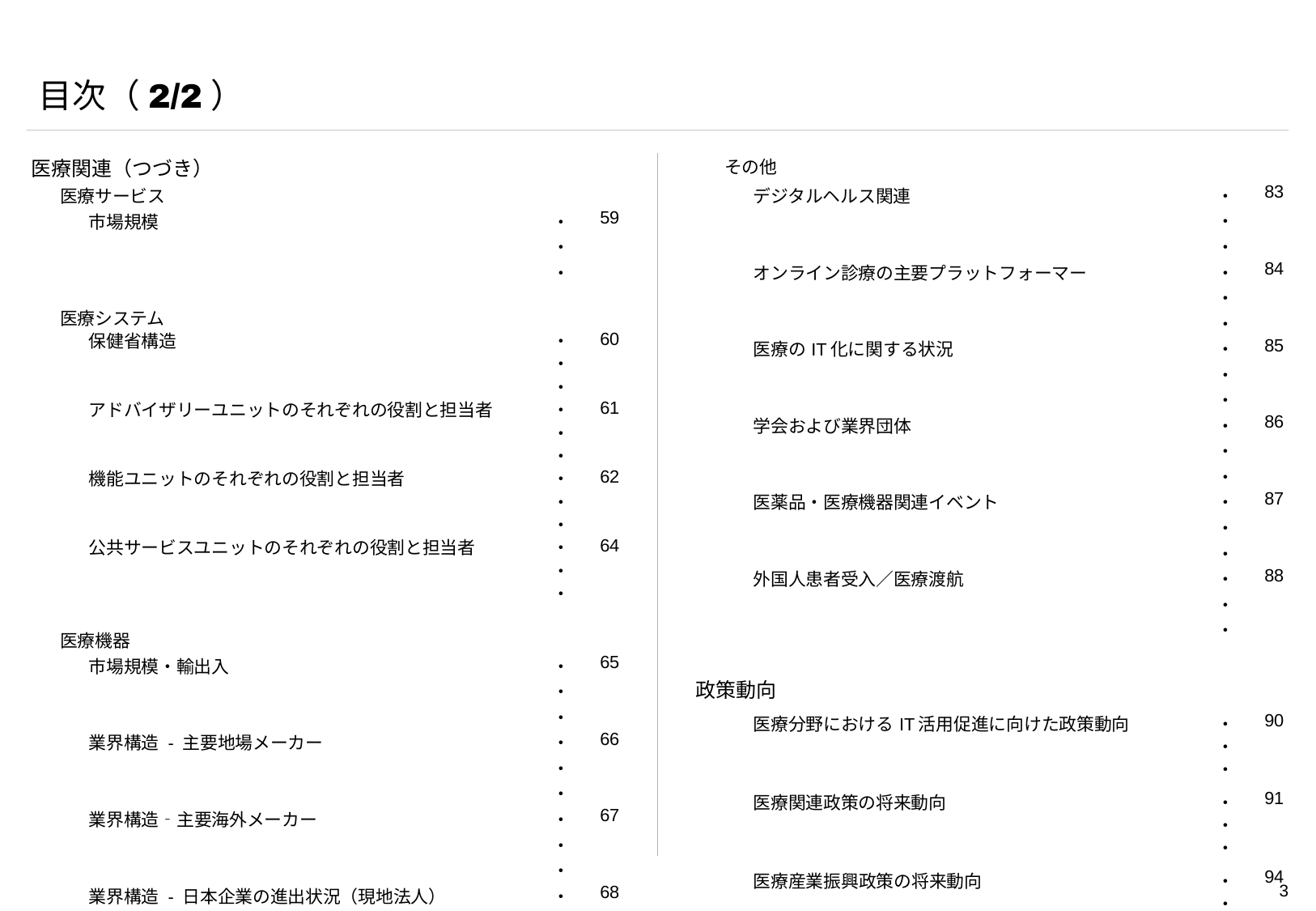

目次（2/2）
| 医療関連（つづき） |  |  |  |  |
| --- | --- | --- | --- | --- |
|  | 医療サービス |  |  |  |
|  |  | 市場規模 | ・・・ | 59 |
|  |  |  |  |  |
|  | 医療システム |  |  |  |
|  |  | 保健省構造 | ・・・ | 60 |
|  |  | アドバイザリーユニットのそれぞれの役割と担当者 | ・・・ | 61 |
|  |  | 機能ユニットのそれぞれの役割と担当者 | ・・・ | 62 |
|  |  | 公共サービスユニットのそれぞれの役割と担当者 | ・・・ | 64 |
|  |  |  |  |  |
|  | 医療機器 |  |  |  |
|  |  | 市場規模・輸出入 | ・・・ | 65 |
|  |  | 業界構造 - 主要地場メーカー | ・・・ | 66 |
|  |  | 業界構造‐主要海外メーカー | ・・・ | 67 |
|  |  | 業界構造 - 日本企業の進出状況（現地法人） | ・・・ | 68 |
|  |  | 業界構造 - 流通 | ・・・ | 71 |
|  |  | 業界構造 – 中古医療機器 | ・・・ | 72 |
|  |  |  |  |  |
|  | 医薬品 |  |  |  |
|  |  | 市場規模・輸出入額 | ・・・ | 73 |
|  |  | 業界構造 - 主要地場メーカー | ・・・ | 74 |
|  |  | 業界構造 - 主要海外メーカー | ・・・ | 76 |
|  |  | 業界構造 - 日本企業の進出状況（現地法人） | ・・・ | 77 |
|  |  | 業界構造 - 流通 | ・・・ | 78 |
|  |  |  |  |  |
|  | 介護 |  |  |  |
|  |  | 市場規模 | ・・・ | 79 |
|  |  | 業界構造 – 日本企業の進出状況 | ・・・ | 80 |
|  |  |  |  |  |
|  | 歯科 |  |  |  |
|  |  | 市場規模 | ・・・ | 81 |
|  |  |  |  |  |
|  | その他 |  |  |  |
| --- | --- | --- | --- | --- |
|  |  | デジタルヘルス関連 | ・・・ | 83 |
|  |  | オンライン診療の主要プラットフォーマー | ・・・ | 84 |
|  |  | 医療のIT化に関する状況 | ・・・ | 85 |
|  |  | 学会および業界団体 | ・・・ | 86 |
|  |  | 医薬品・医療機器関連イベント | ・・・ | 87 |
|  |  | 外国人患者受入／医療渡航 | ・・・ | 88 |
|  |  |  |  |  |
| 政策動向 |  |  |  |  |
|  |  | 医療分野におけるIT活用促進に向けた政策動向 | ・・・ | 90 |
|  |  | 医療関連政策の将来動向 | ・・・ | 91 |
|  |  | 医療産業振興政策の将来動向 | ・・・ | 94 |
|  |  | 医療産業振興政策の将来動向とプログラムのリスト | ・・・ | 95 |
|  |  |  |  |  |
| 日本との関わり |  |  |  |  |
|  |  | 外交関係 | ・・・ | 98 |
|  |  | 経済産業省の主な医療国際化関連事業 | ・・・ | 99 |
|  |  | 外務省の主な医療国際化関連事業 | ・・・ | 108 |
|  |  | 厚生労働省とベトナム保健省の協力覚書（MOC）締結状況 | ・・・ | 109 |
|  |  | 厚生労働省が関係するその他の協力覚書（MOC）締結状況 | ・・・ | 110 |
|  |  | 厚生労働省の主な医療国際化関連事業 | ・・・ | 111 |
|  |  | 文部科学省の主な医療国際化関連事業 | ・・・ | 117 |
|  |  | JICAの主な医療国際化関連事業 | ・・・ | 118 |
|  |  | AMEDの主な関連事業 | ・・・ | 121 |
|  |  | JETROの主な医療国際化関連事業 | ・・・ | 122 |
|  |  |  |  |  |